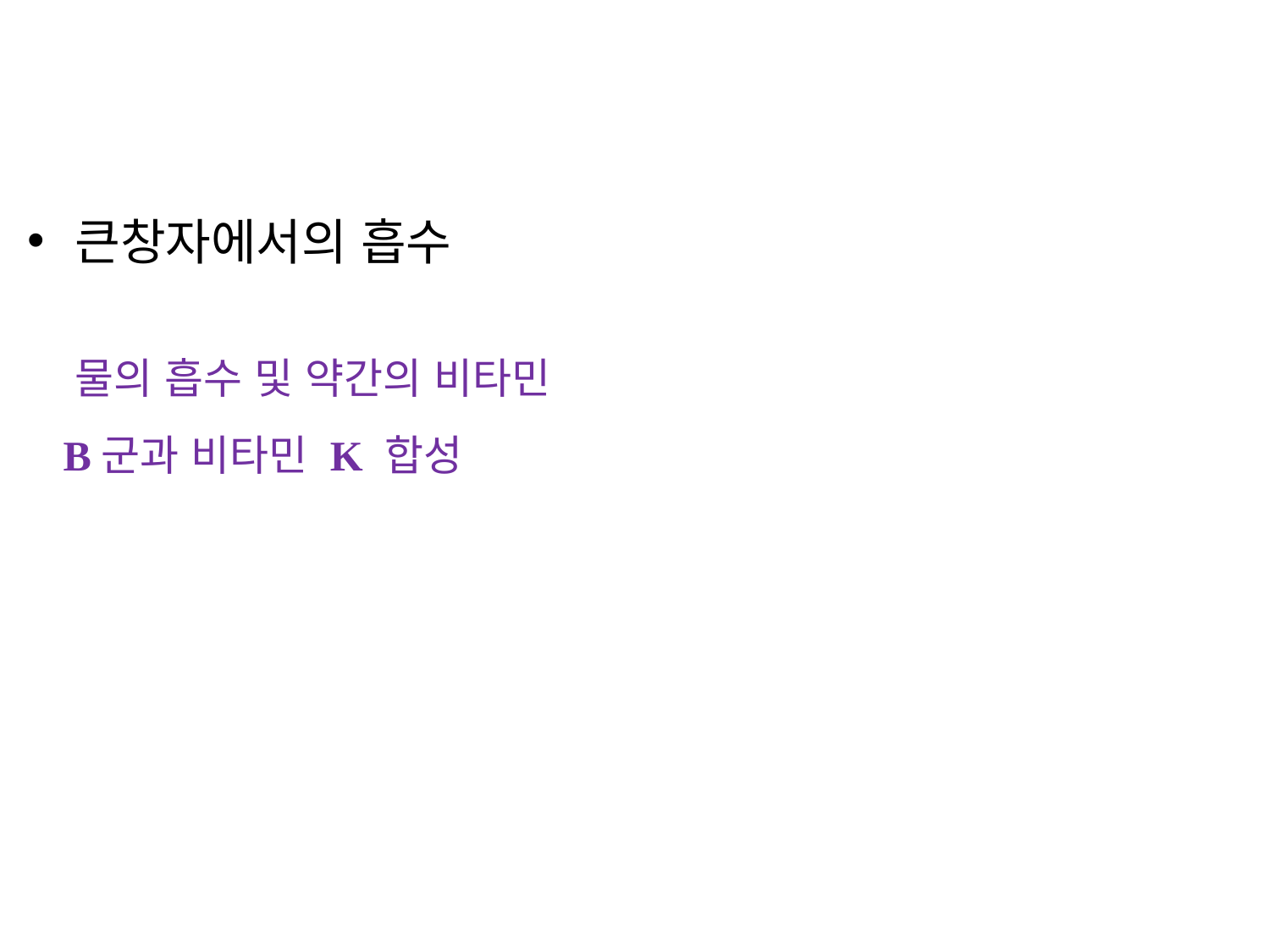

큰창자에서의 흡수
물의 흡수 및 약간의 비타민
   B군과 비타민 K 합성